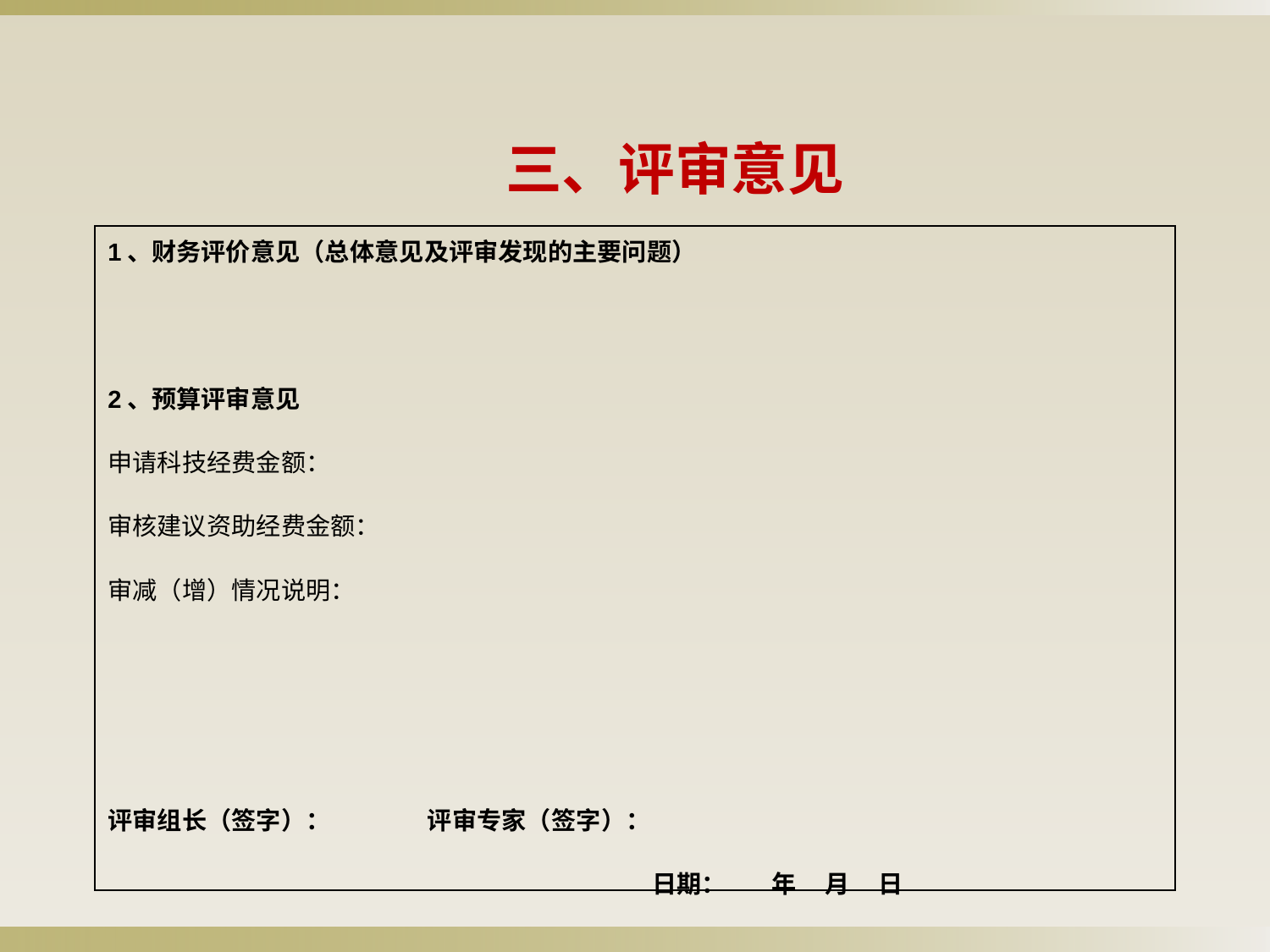

三、评审意见
| 1、财务评价意见（总体意见及评审发现的主要问题） 2、预算评审意见 申请科技经费金额： 审核建议资助经费金额： 审减（增）情况说明： 评审组长（签字）： 评审专家（签字）： 日期： 年 月 日 |
| --- |